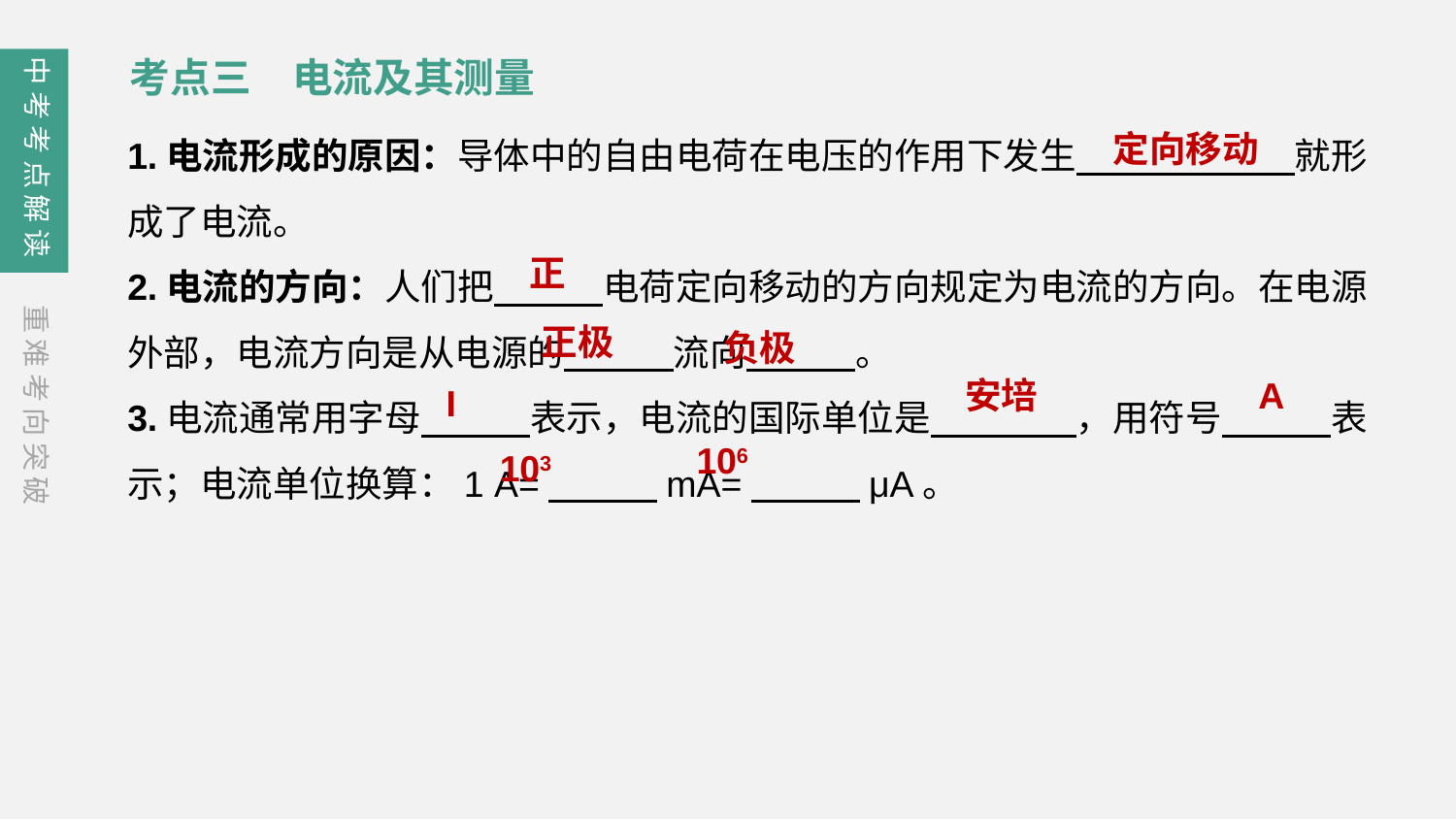

中考考点解读

考点三　电流及其测量
定向移动
1.电流形成的原因：导体中的自由电荷在电压的作用下发生　　　　　　就形成了电流。
2.电流的方向：人们把　　　电荷定向移动的方向规定为电流的方向。在电源外部，电流方向是从电源的　　　流向　　　。
3.电流通常用字母　　　表示，电流的国际单位是　　　　，用符号　　　表示；电流单位换算：1 A=　　　mA=　　　μA。
正
正极
重难考向突破
负极
I
安培
A
106
103